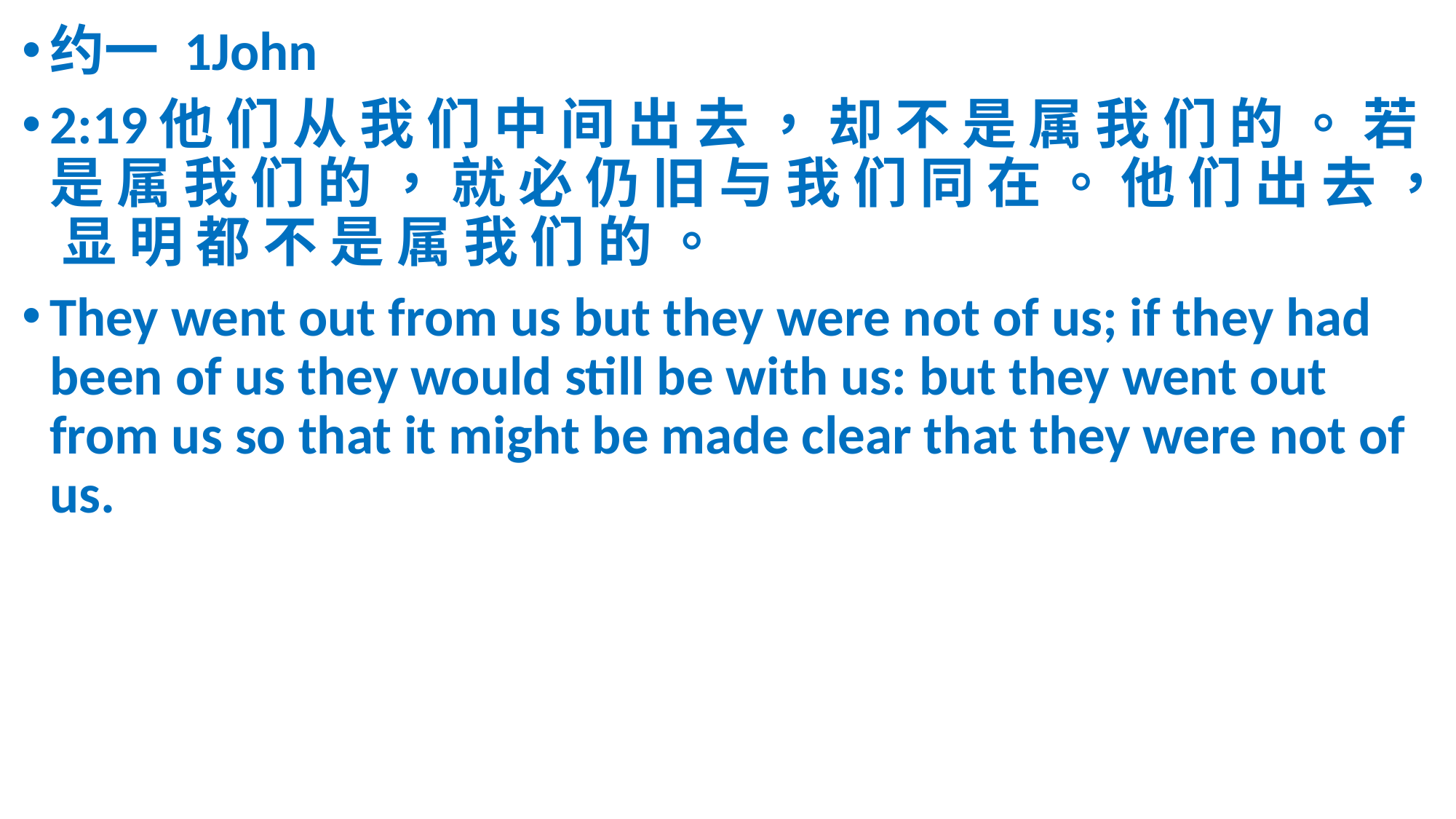

约一 1John
2:19	他 们 从 我 们 中 间 出 去 ， 却 不 是 属 我 们 的 。 若 是 属 我 们 的 ， 就 必 仍 旧 与 我 们 同 在 。 他 们 出 去 ， 显 明 都 不 是 属 我 们 的 。
They went out from us but they were not of us; if they had been of us they would still be with us: but they went out from us so that it might be made clear that they were not of us.